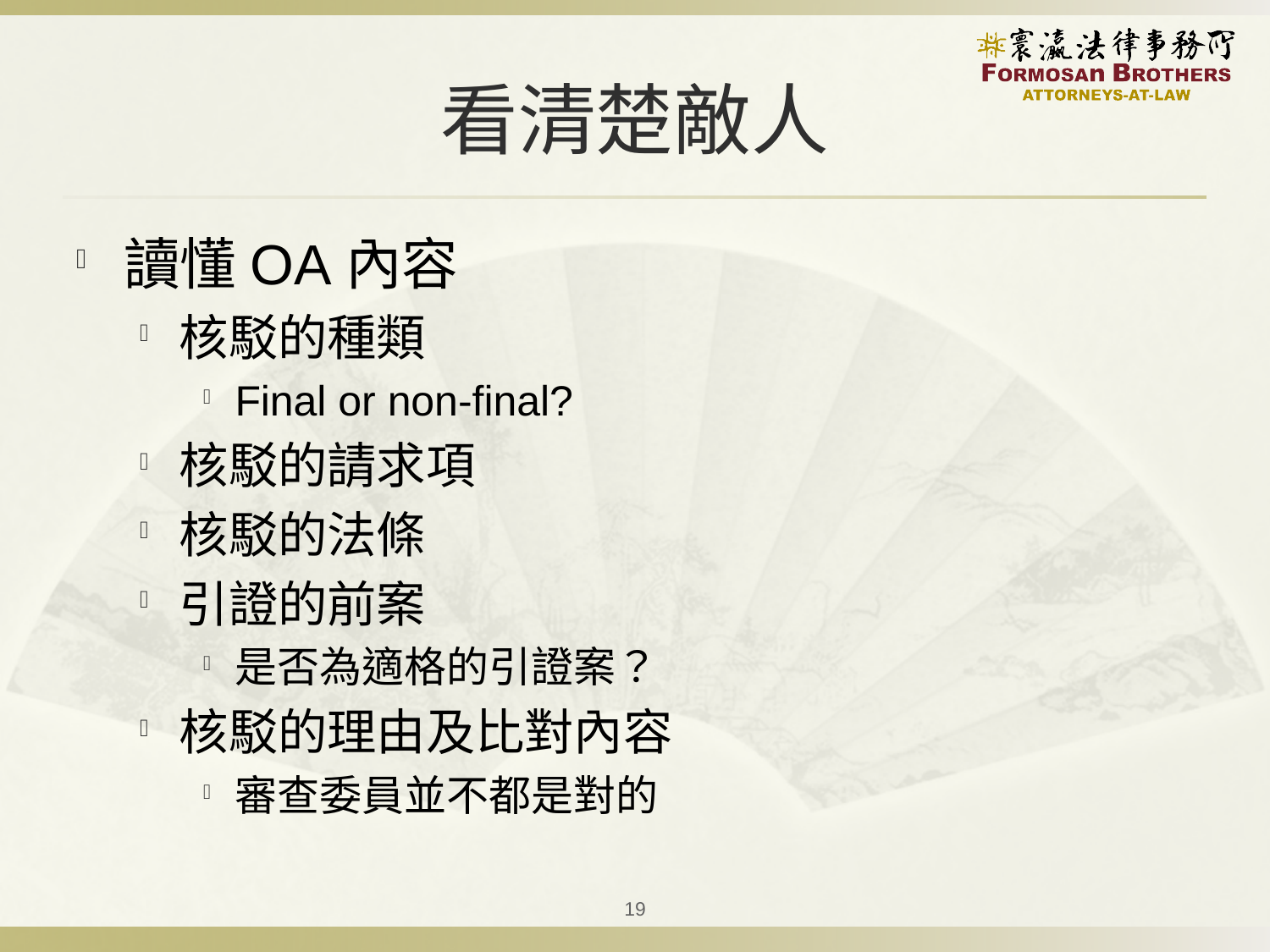

# 看清楚敵人
讀懂OA內容
核駁的種類
Final or non-final?
核駁的請求項
核駁的法條
引證的前案
是否為適格的引證案？
核駁的理由及比對內容
審查委員並不都是對的
19